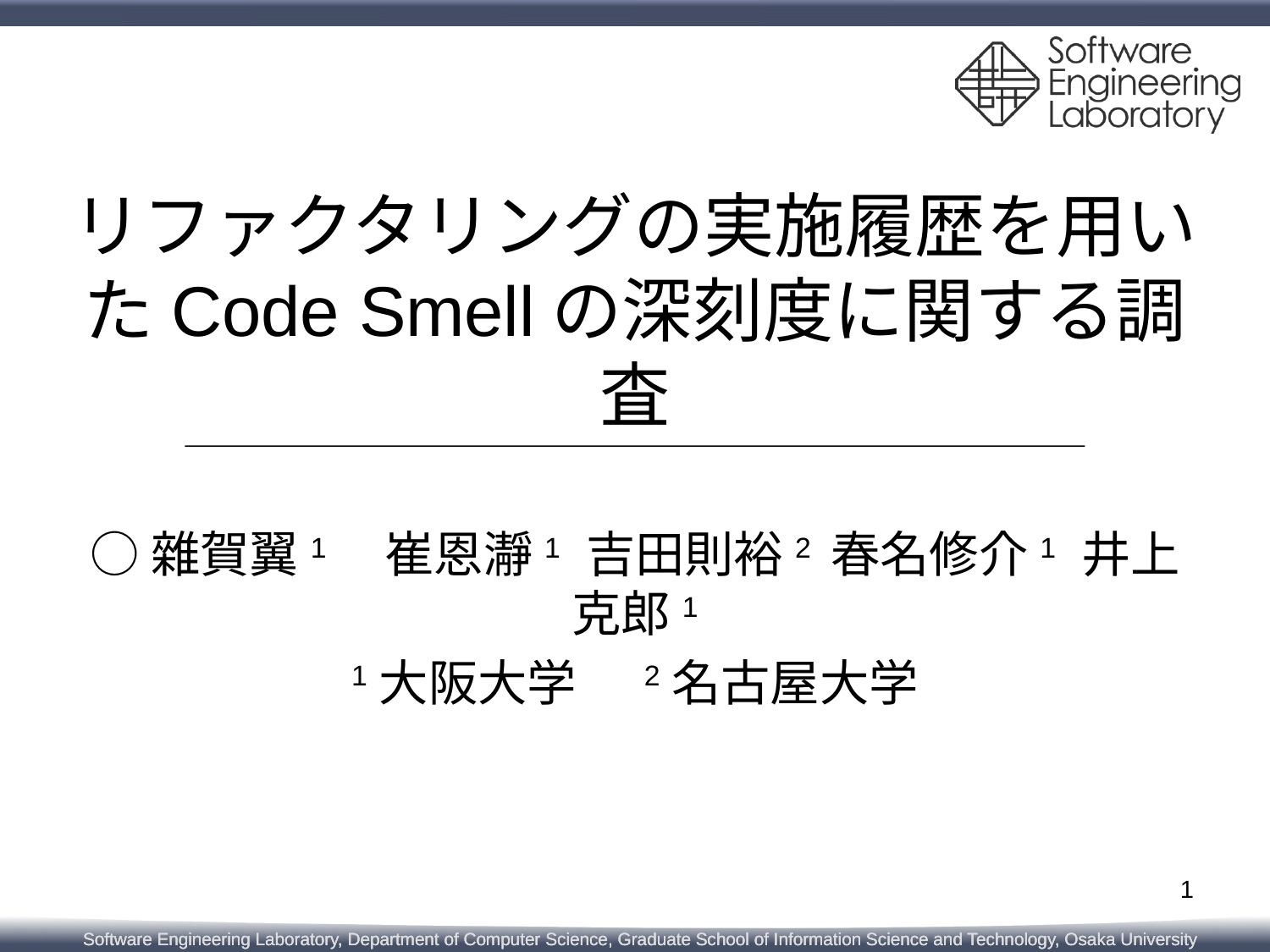

# リファクタリングの実施履歴を用いたCode Smellの深刻度に関する調査
○雜賀翼1　 崔恩瀞1 吉田則裕2 春名修介1 井上克郎1
1大阪大学　 2名古屋大学
1